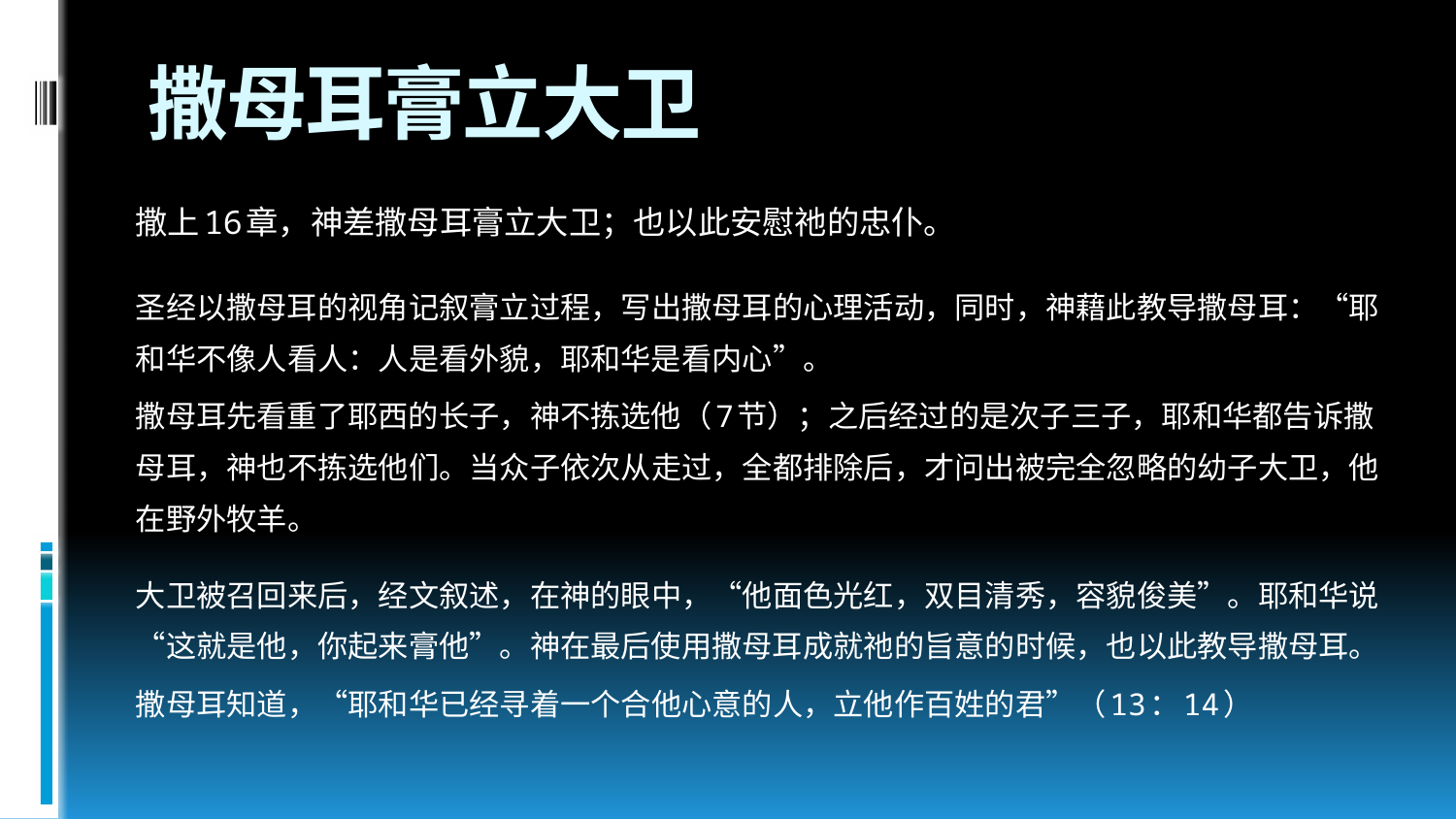

# 撒母耳膏立大卫
撒上16章，神差撒母耳膏立大卫；也以此安慰祂的忠仆。

圣经以撒母耳的视角记叙膏立过程，写出撒母耳的心理活动，同时，神藉此教导撒母耳：“耶和华不像人看人：人是看外貌，耶和华是看内心”。
撒母耳先看重了耶西的长子，神不拣选他（7节）；之后经过的是次子三子，耶和华都告诉撒母耳，神也不拣选他们。当众子依次从走过，全都排除后，才问出被完全忽略的幼子大卫，他在野外牧羊。

大卫被召回来后，经文叙述，在神的眼中，“他面色光红，双目清秀，容貌俊美”。耶和华说“这就是他，你起来膏他”。神在最后使用撒母耳成就祂的旨意的时候，也以此教导撒母耳。
撒母耳知道，“耶和华已经寻着一个合他心意的人，立他作百姓的君”（13：14）